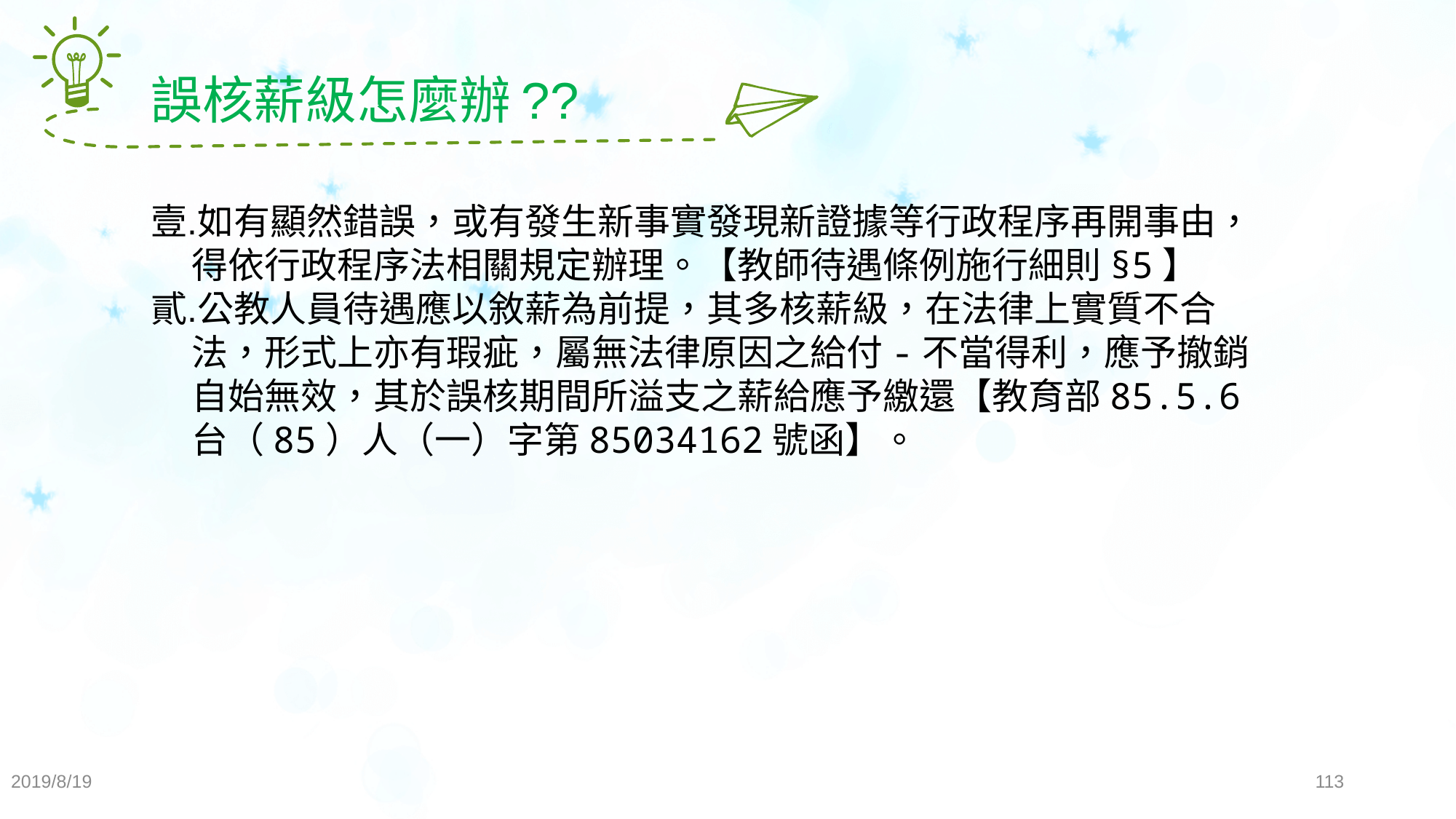

誤核薪級怎麼辦??
如有顯然錯誤，或有發生新事實發現新證據等行政程序再開事由，得依行政程序法相關規定辦理。【教師待遇條例施行細則§5】
公教人員待遇應以敘薪為前提，其多核薪級，在法律上實質不合法，形式上亦有瑕疵，屬無法律原因之給付-不當得利，應予撤銷自始無效，其於誤核期間所溢支之薪給應予繳還【教育部85.5.6台（85）人（一）字第85034162號函】。

2019/8/19
113